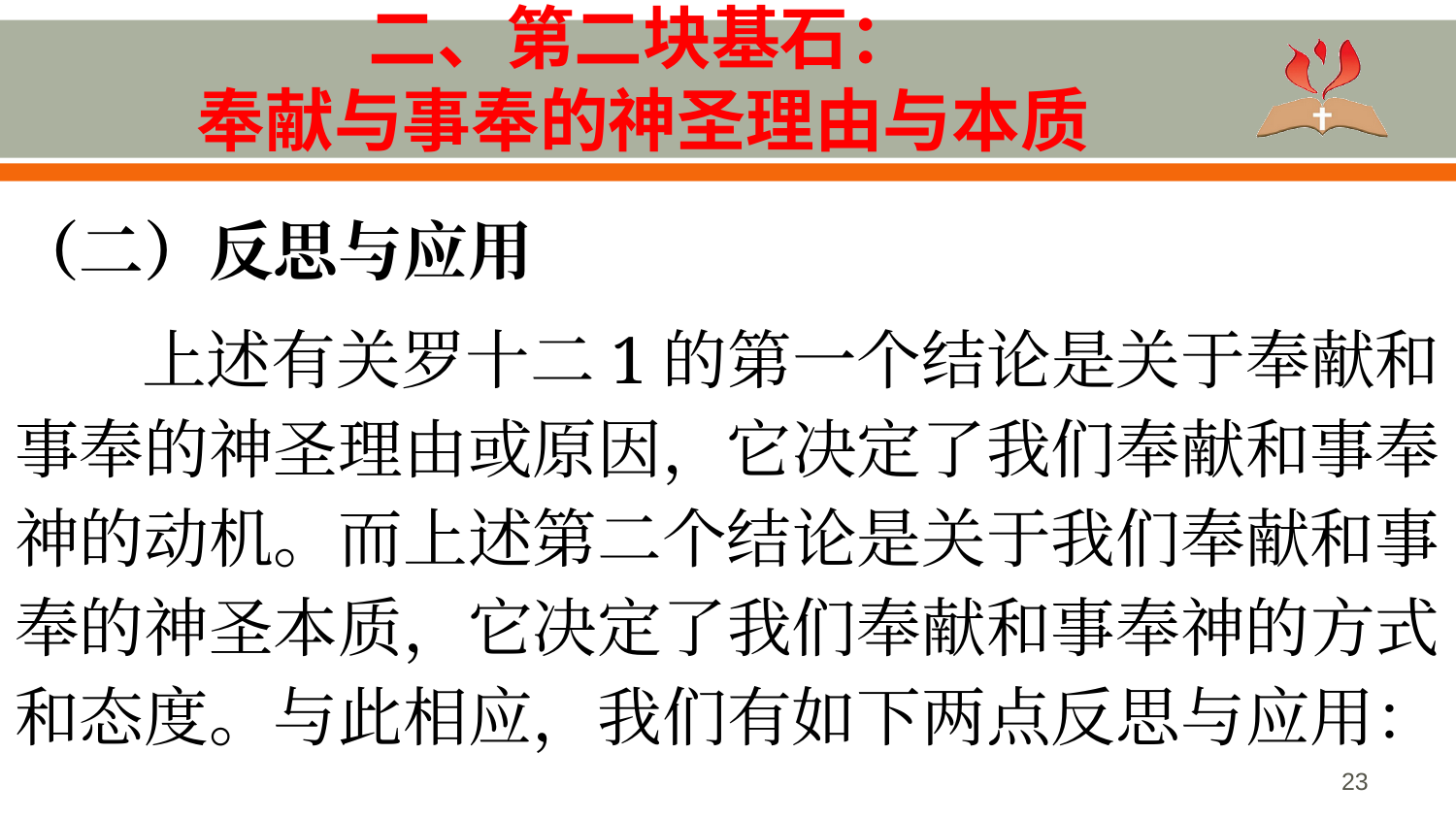

# 二、第二块基石： 奉献与事奉的神圣理由与本质
（二）反思与应用
上述有关罗十二1的第一个结论是关于奉献和事奉的神圣理由或原因，它决定了我们奉献和事奉神的动机。而上述第二个结论是关于我们奉献和事奉的神圣本质，它决定了我们奉献和事奉神的方式和态度。与此相应，我们有如下两点反思与应用：

23